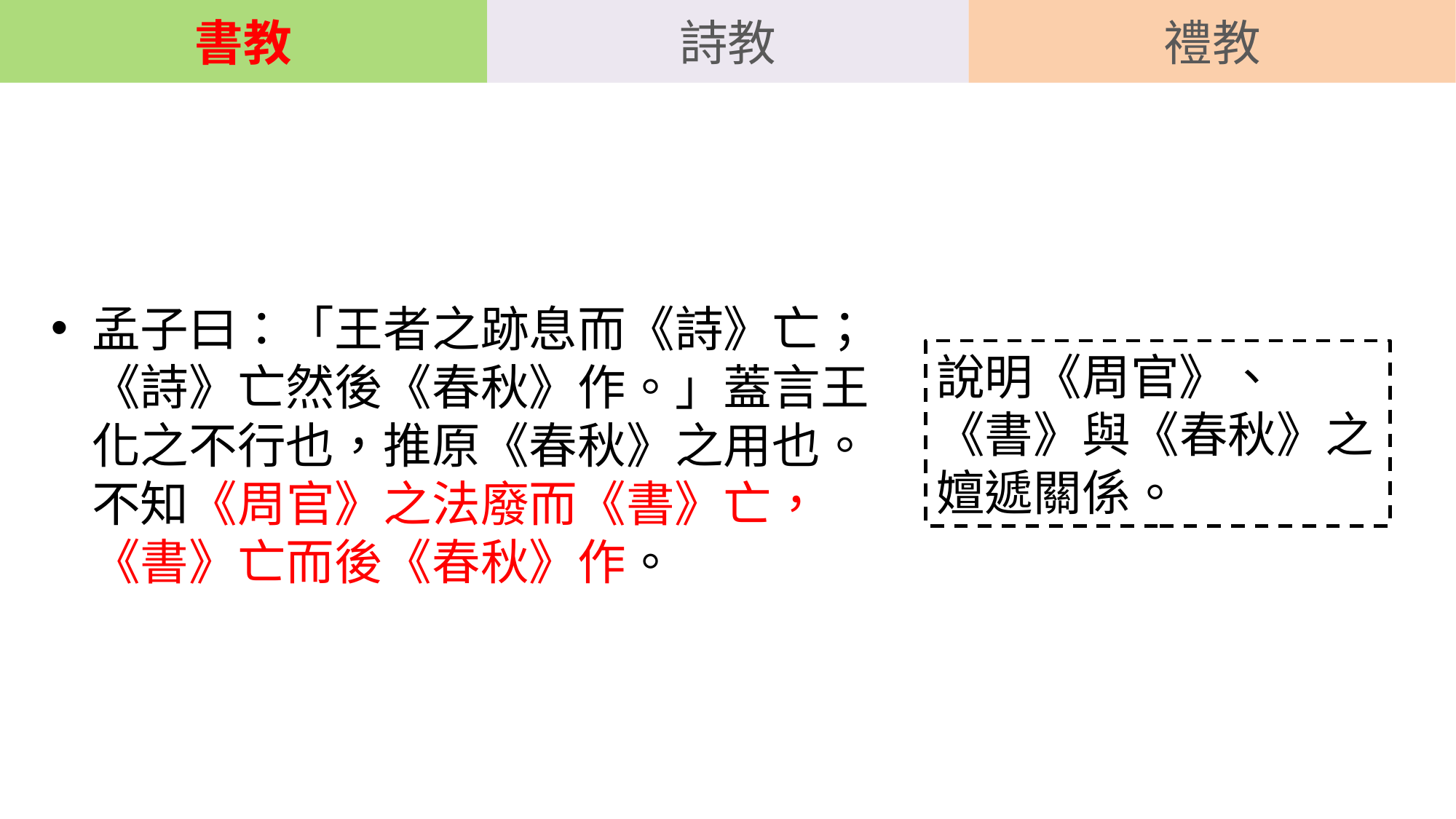

書教
詩教
禮教
孟子曰：「王者之跡息而《詩》亡；《詩》亡然後《春秋》作。」蓋言王化之不行也，推原《春秋》之用也。不知《周官》之法廢而《書》亡，《書》亡而後《春秋》作。
說明《周官》、《書》與《春秋》之嬗遞關係。